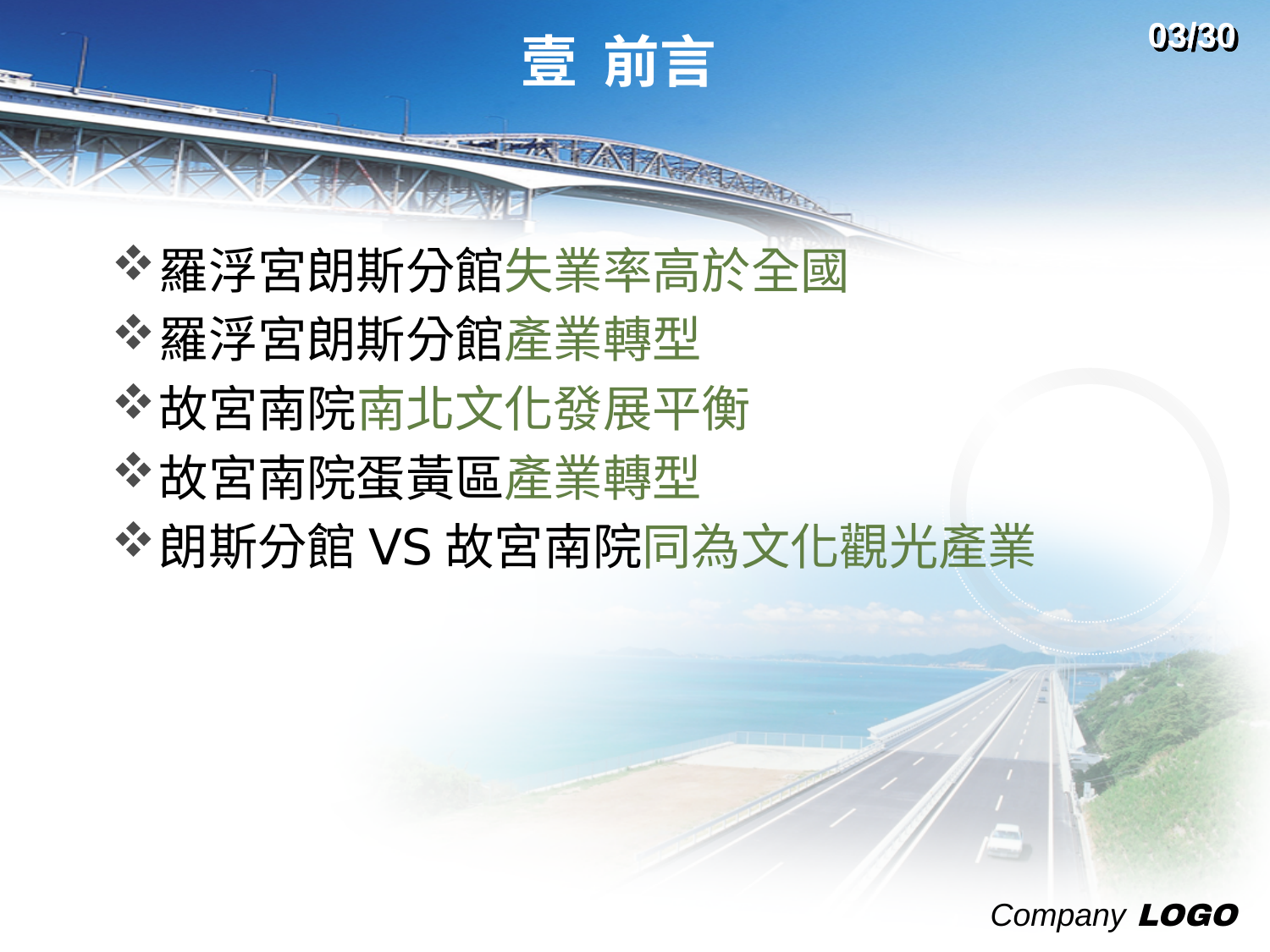

03/30
# 壹  前言
羅浮宮朗斯分館失業率高於全國
羅浮宮朗斯分館產業轉型
故宮南院南北文化發展平衡
故宮南院蛋黃區產業轉型
朗斯分館VS故宮南院同為文化觀光產業